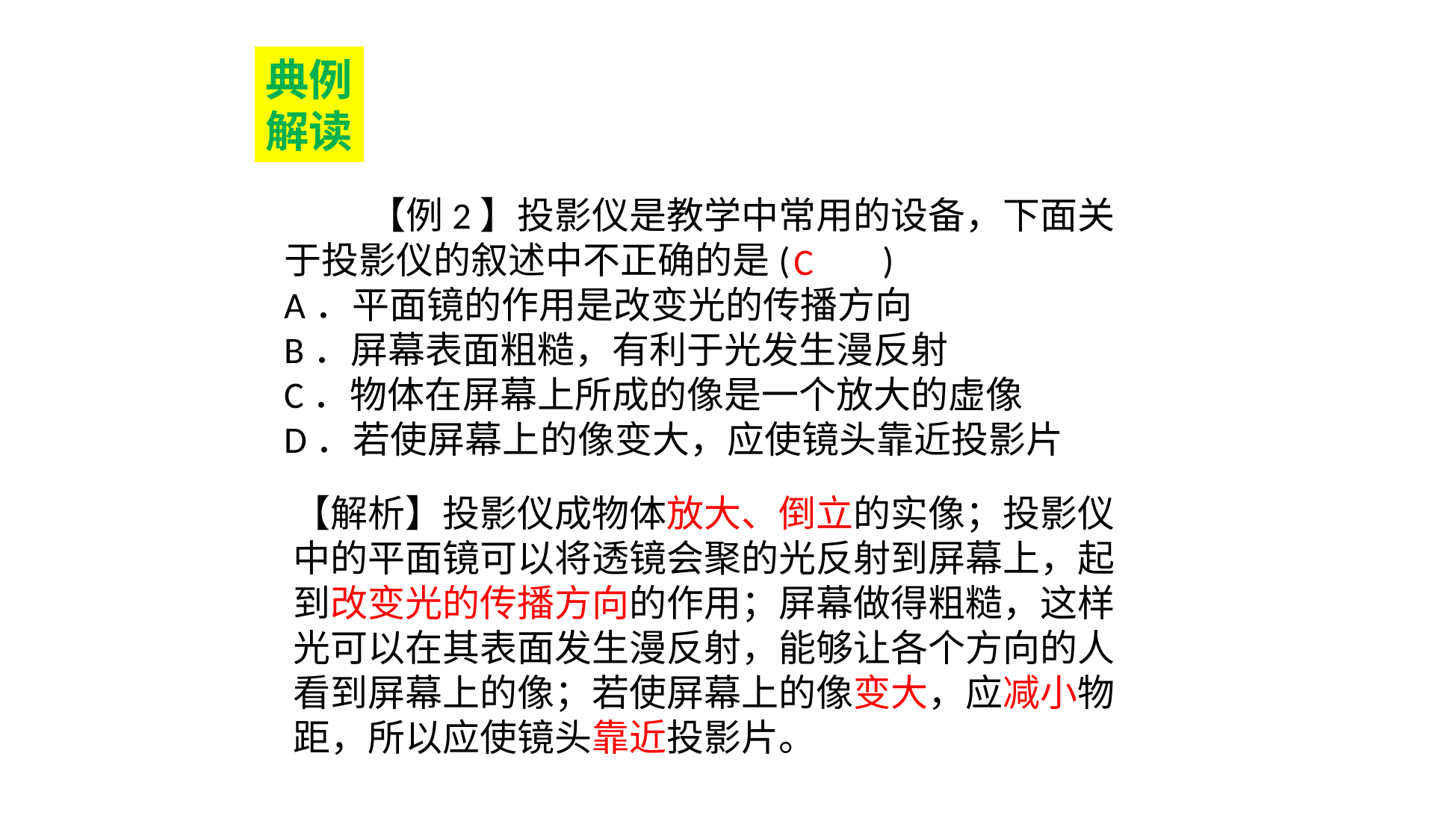

典例解读
         【例2】投影仪是教学中常用的设备，下面关于投影仪的叙述中不正确的是(　　)
A．平面镜的作用是改变光的传播方向
B．屏幕表面粗糙，有利于光发生漫反射
C．物体在屏幕上所成的像是一个放大的虚像
D．若使屏幕上的像变大，应使镜头靠近投影片
C
【解析】投影仪成物体放大、倒立的实像；投影仪中的平面镜可以将透镜会聚的光反射到屏幕上，起到改变光的传播方向的作用；屏幕做得粗糙，这样光可以在其表面发生漫反射，能够让各个方向的人看到屏幕上的像；若使屏幕上的像变大，应减小物距，所以应使镜头靠近投影片。